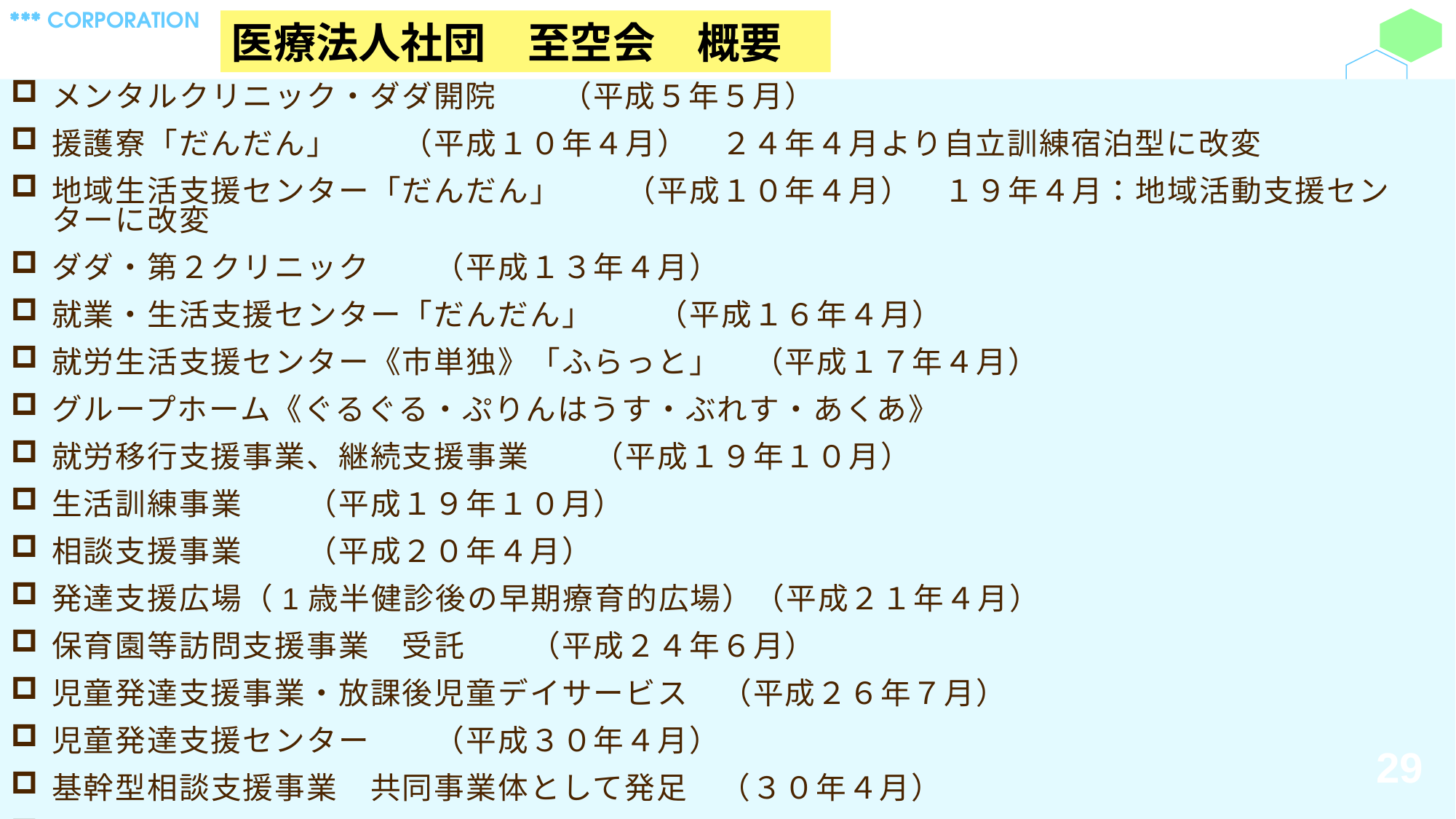

医療法人社団　至空会　概要
メンタルクリニック・ダダ開院　　（平成５年５月）
援護寮「だんだん」　　（平成１０年４月）　２４年４月より自立訓練宿泊型に改変
地域生活支援センター「だんだん」　　（平成１０年４月）　１９年４月：地域活動支援センターに改変
ダダ・第２クリニック　　（平成１３年４月）
就業・生活支援センター「だんだん」　　（平成１６年４月）
就労生活支援センター《市単独》「ふらっと」　（平成１７年４月）
グループホーム《ぐるぐる・ぷりんはうす・ぶれす・あくあ》
就労移行支援事業、継続支援事業　　（平成１９年１０月）
生活訓練事業　　（平成１９年１０月）
相談支援事業　　（平成２０年４月）
発達支援広場（1歳半健診後の早期療育的広場）（平成２１年４月）
保育園等訪問支援事業　受託　　（平成２４年６月）
児童発達支援事業・放課後児童デイサービス　（平成２６年７月）
児童発達支援センター　　（平成３０年４月）
基幹型相談支援事業　共同事業体として発足　（３０年４月）
保育所等巡回支援事業　　　（令和４年度～）
29